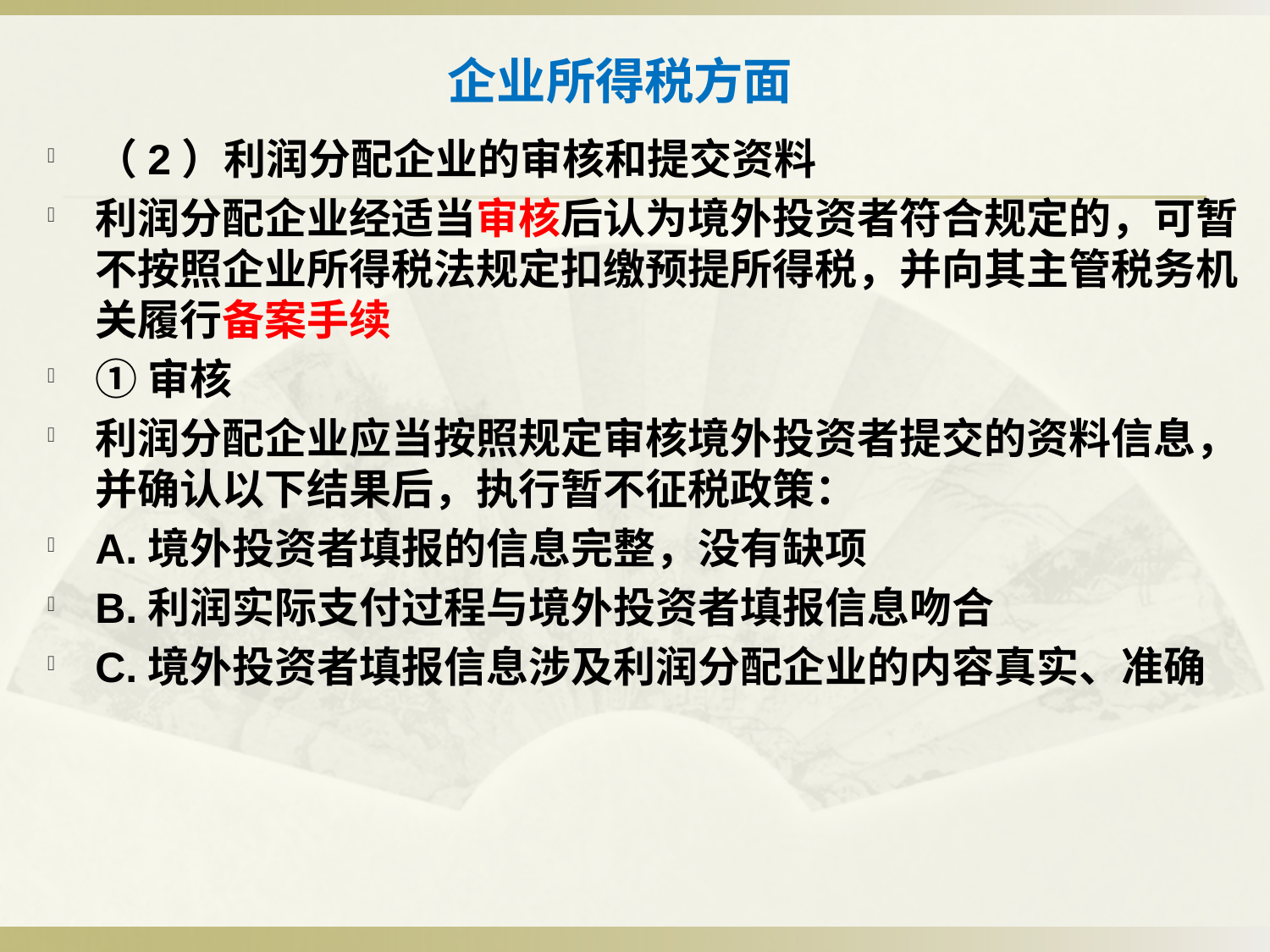

# 企业所得税方面
（2）利润分配企业的审核和提交资料
利润分配企业经适当审核后认为境外投资者符合规定的，可暂不按照企业所得税法规定扣缴预提所得税，并向其主管税务机关履行备案手续
①审核
利润分配企业应当按照规定审核境外投资者提交的资料信息，并确认以下结果后，执行暂不征税政策：
A.境外投资者填报的信息完整，没有缺项
B.利润实际支付过程与境外投资者填报信息吻合
C.境外投资者填报信息涉及利润分配企业的内容真实、准确